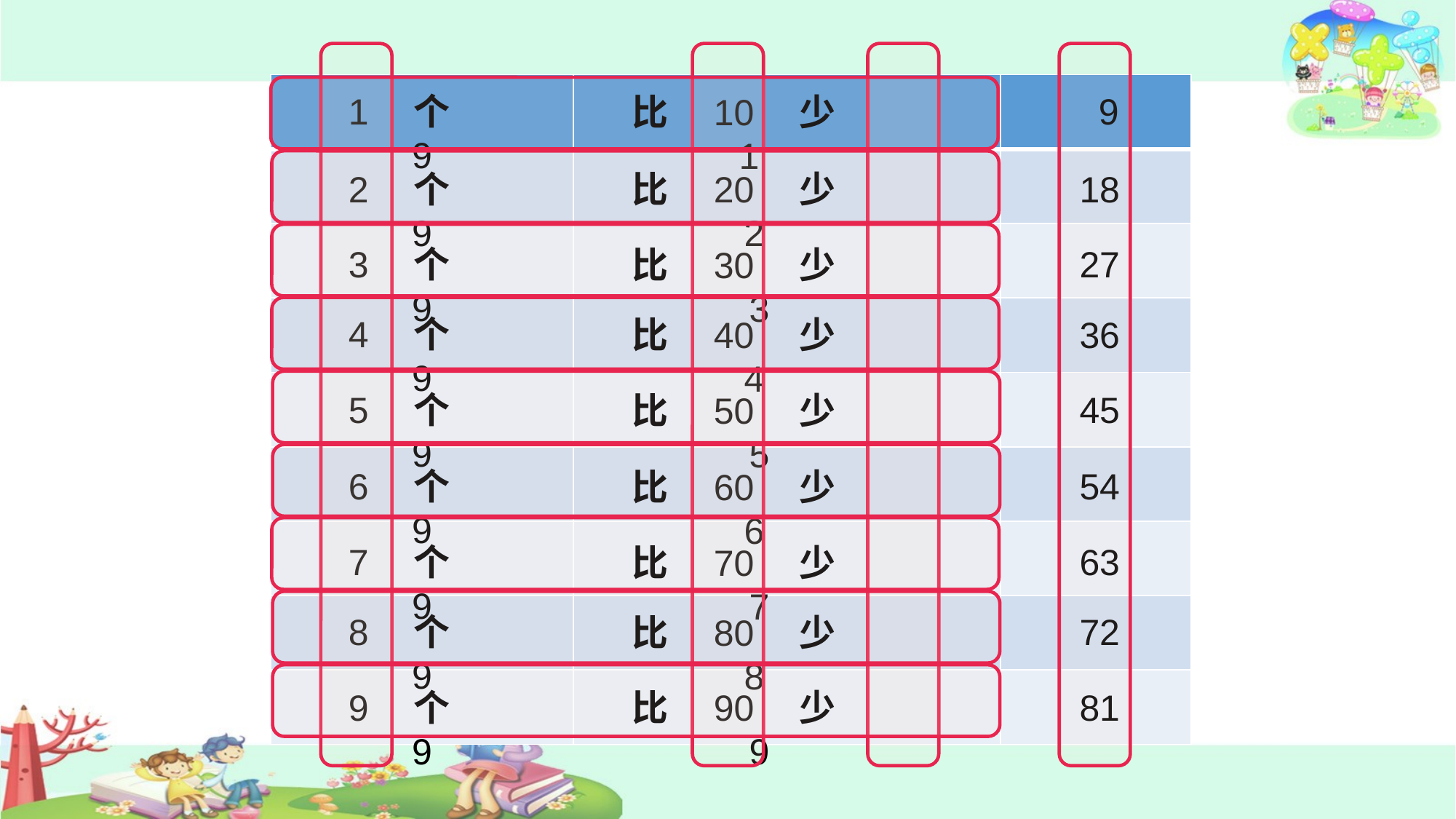

|  |  |  |
| --- | --- | --- |
|  |  |  |
|  |  |  |
|  |  |  |
|  |  |  |
|  |  |  |
|  |  |  |
|  |  |  |
|  |  |  |

1　个　9
　9
比　10　少　　1

2　个　9
　18
比　20　少　　2

3　个　9
　27
比　30　少　　3

4　个　9
　36
比　40　少　　4

5　个　9
　45
比　50　少　　5

6　个　9
　54
比　60　少　　6

7　个　9
　63
比　70　少　　7

8　个　9
　72
比　80　少　　8

9　个　9
　81
比　90　少　　9